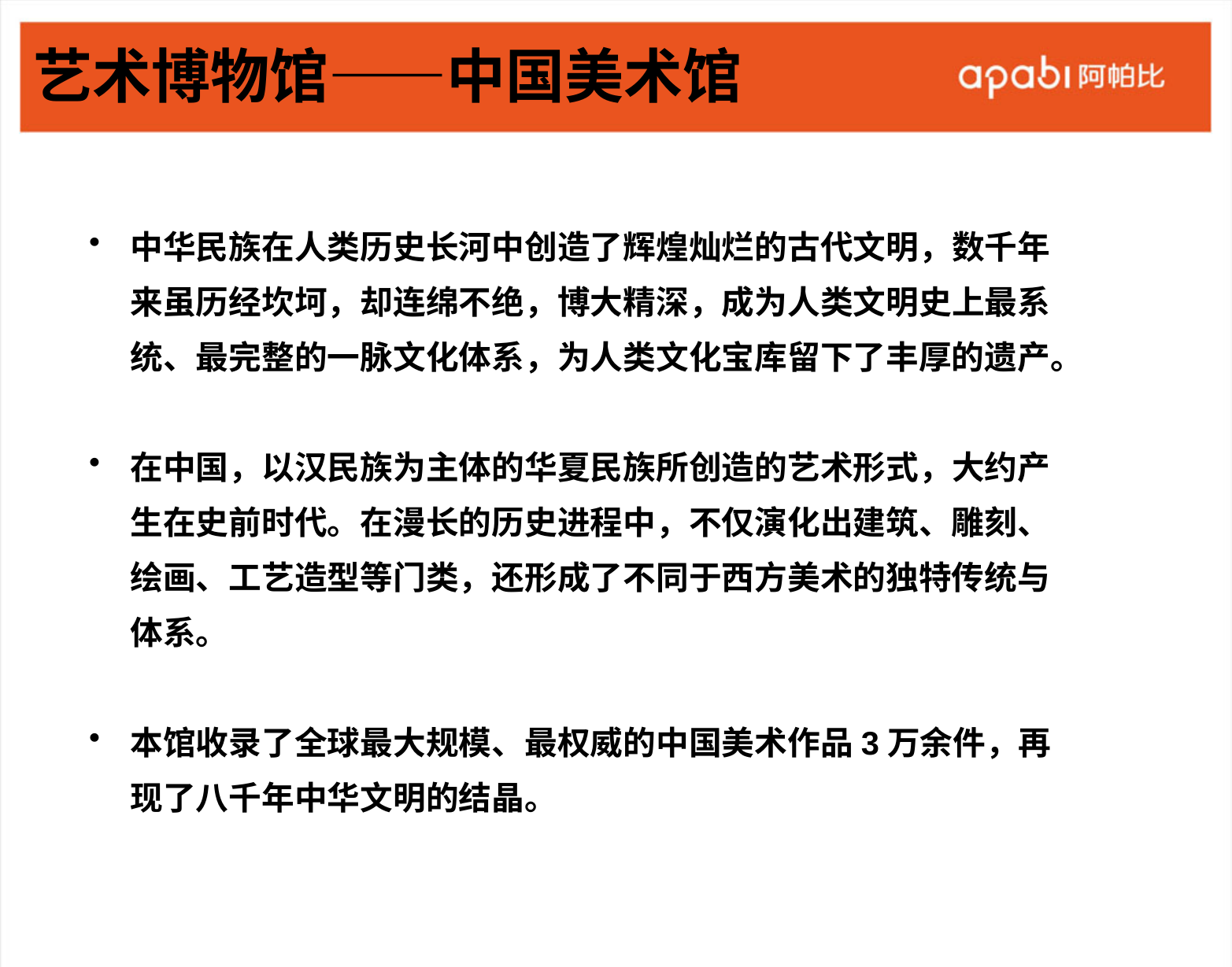

艺术博物馆——中国美术馆
中华民族在人类历史长河中创造了辉煌灿烂的古代文明，数千年来虽历经坎坷，却连绵不绝，博大精深，成为人类文明史上最系统、最完整的一脉文化体系，为人类文化宝库留下了丰厚的遗产。

在中国，以汉民族为主体的华夏民族所创造的艺术形式，大约产生在史前时代。在漫长的历史进程中，不仅演化出建筑、雕刻、绘画、工艺造型等门类，还形成了不同于西方美术的独特传统与体系。

本馆收录了全球最大规模、最权威的中国美术作品3万余件，再现了八千年中华文明的结晶。